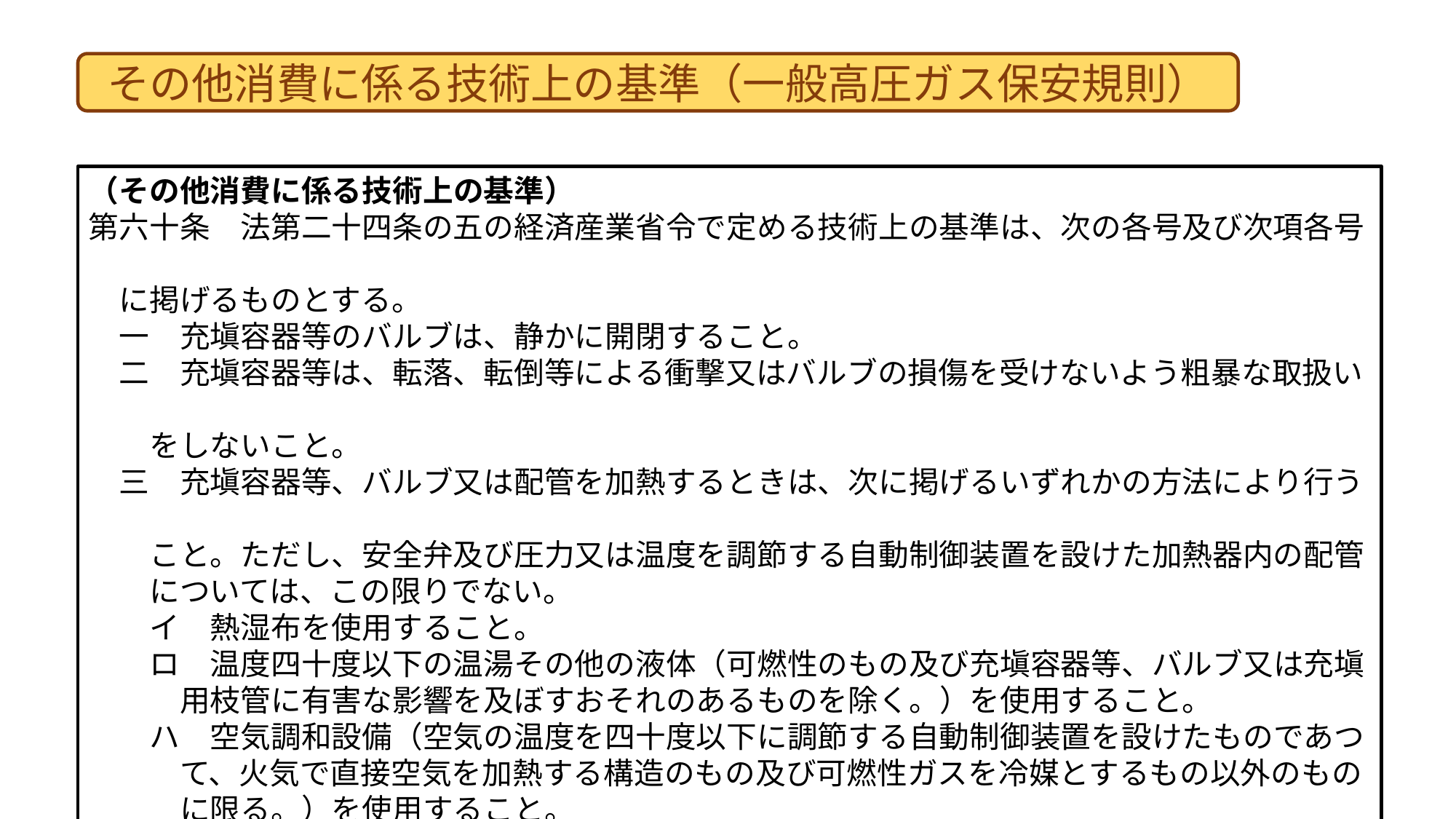

その他消費に係る技術上の基準（一般高圧ガス保安規則）
（その他消費に係る技術上の基準）
第六十条　法第二十四条の五の経済産業省令で定める技術上の基準は、次の各号及び次項各号
　に掲げるものとする。
　一　充塡容器等のバルブは、静かに開閉すること。
　二　充塡容器等は、転落、転倒等による衝撃又はバルブの損傷を受けないよう粗暴な取扱い
　　をしないこと。
　三　充塡容器等、バルブ又は配管を加熱するときは、次に掲げるいずれかの方法により行う
　　こと。ただし、安全弁及び圧力又は温度を調節する自動制御装置を設けた加熱器内の配管
　　については、この限りでない。
　　イ　熱湿布を使用すること。
　　ロ　温度四十度以下の温湯その他の液体（可燃性のもの及び充塡容器等、バルブ又は充塡
　　　用枝管に有害な影響を及ぼすおそれのあるものを除く。）を使用すること。
　　ハ　空気調和設備（空気の温度を四十度以下に調節する自動制御装置を設けたものであつ
　　　て、火気で直接空気を加熱する構造のもの及び可燃性ガスを冷媒とするもの以外のもの
　　　に限る。）を使用すること。
　四　充塡容器等には、湿気、水滴等による腐食を防止する措置を講ずること。